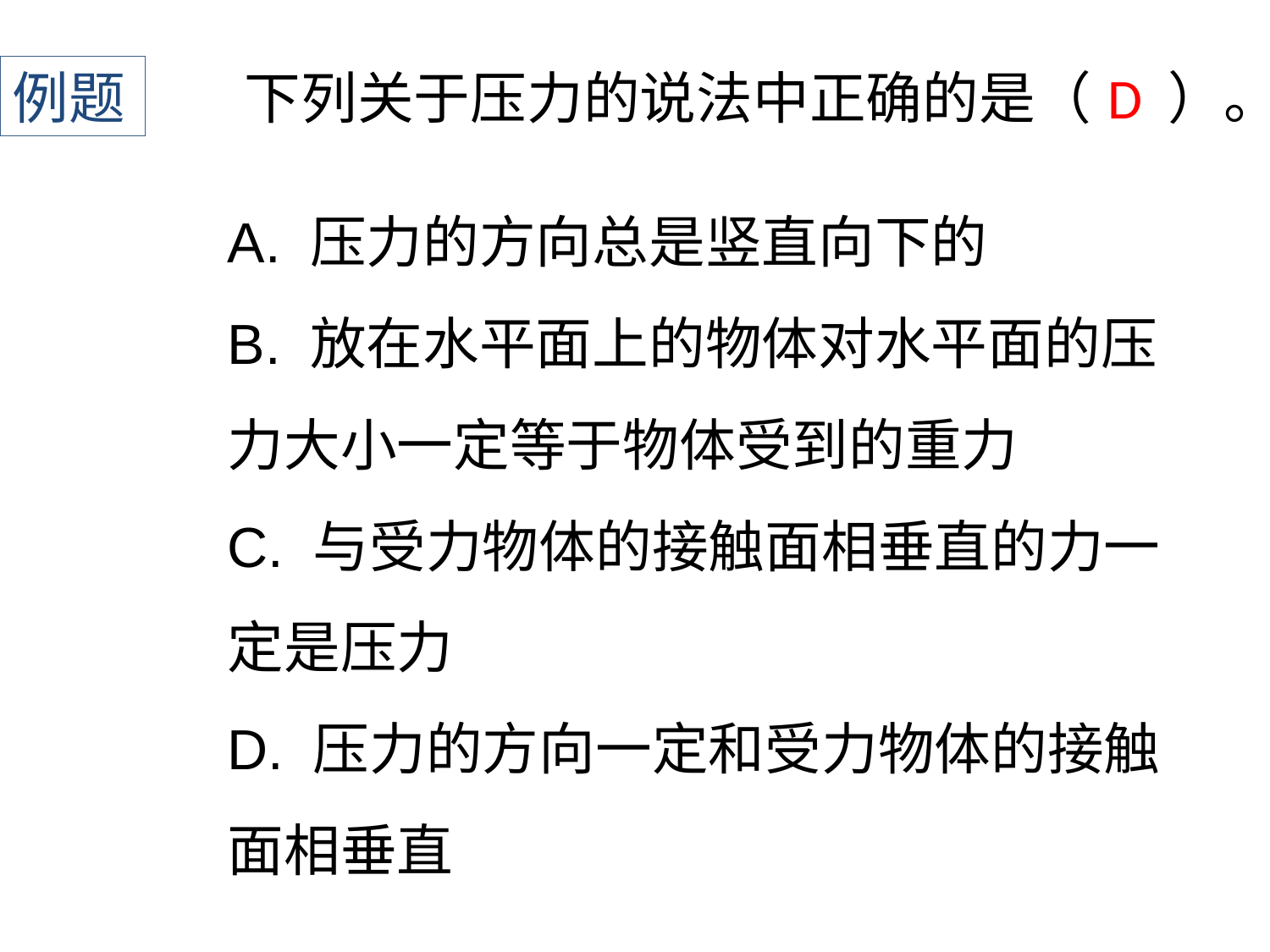

例题
下列关于压力的说法中正确的是（      ）。
D
A. 压力的方向总是竖直向下的
B. 放在水平面上的物体对水平面的压力大小一定等于物体受到的重力
C. 与受力物体的接触面相垂直的力一定是压力
D. 压力的方向一定和受力物体的接触面相垂直